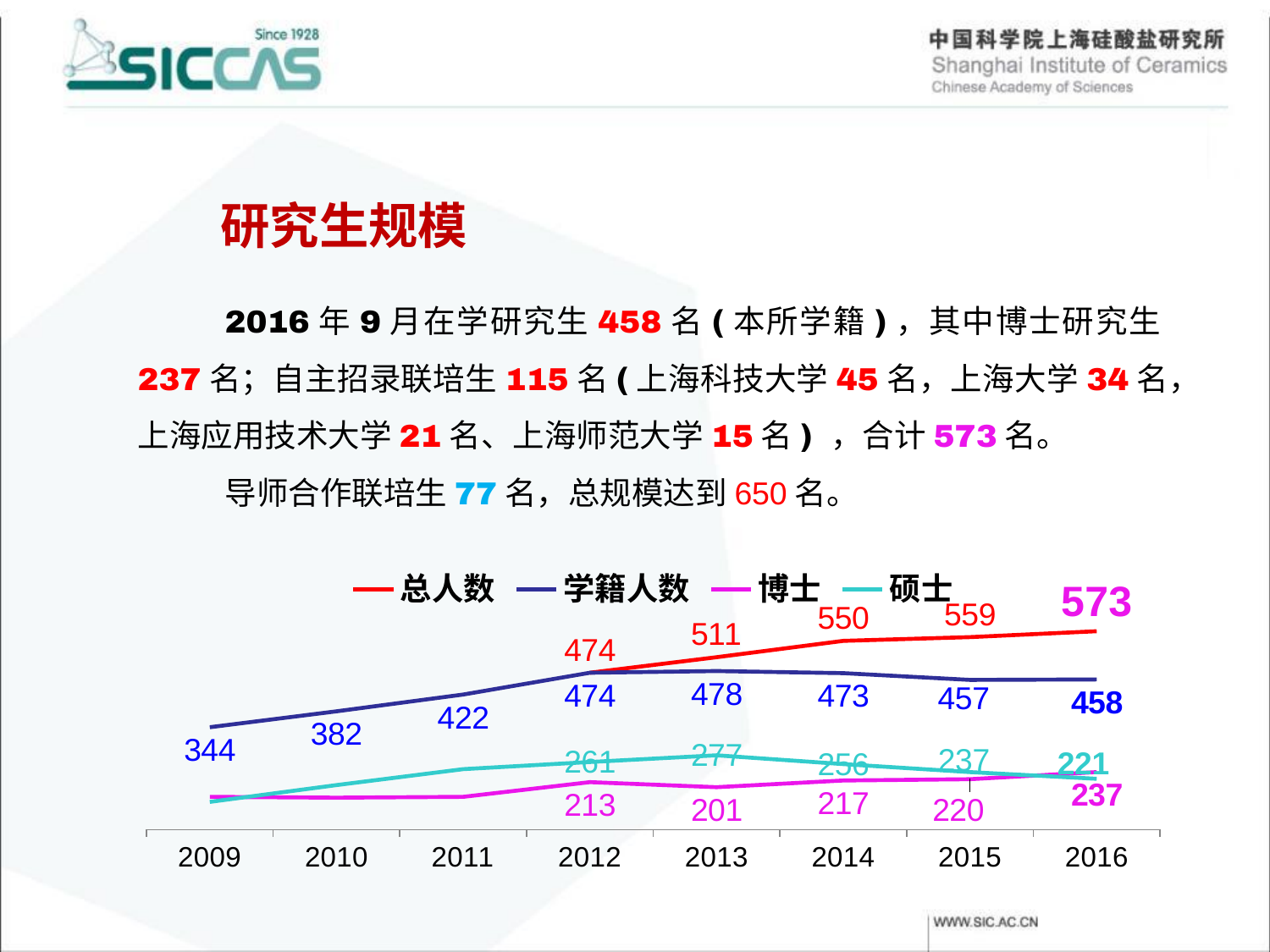

研究生规模
2016年9月在学研究生458名(本所学籍)，其中博士研究生237名；自主招录联培生115名(上海科技大学45名，上海大学34名，上海应用技术大学21名、上海师范大学15名) ，合计573名。
导师合作联培生77名，总规模达到650名。

### Chart

| Category | 总人数 | 学籍人数 | 博士 | 硕士 |
|---|---|---|---|---|
| 2009 | None | 344.0 | 178.0 | 166.0 |
| 2010 | None | 382.0 | 176.0 | 206.0 |
| 2011 | None | 422.0 | 178.0 | 244.0 |
| 2012 | 474.0 | 474.0 | 213.0 | 261.0 |
| 2013 | 511.0 | 478.0 | 201.0 | 277.0 |
| 2014 | 550.0 | 473.0 | 217.0 | 256.0 |
| 2015 | 559.0 | 457.0 | 220.0 | 237.0 |
| 2016 | 573.0 | 458.0 | 237.0 | 221.0 |